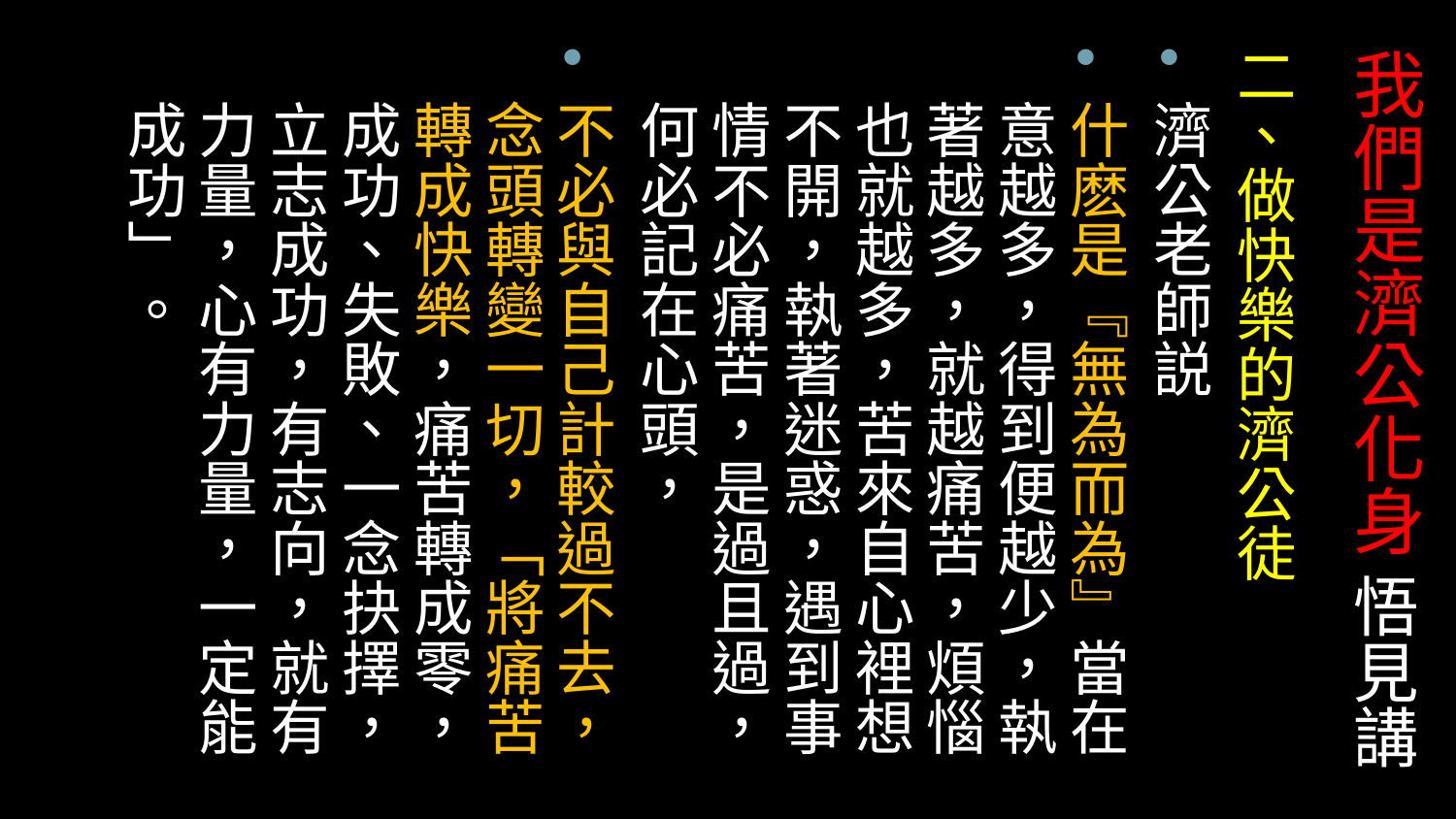

# 我們是濟公化身 悟見講
二、做快樂的濟公徒
濟公老師説
什麽是『無為而為』當在意越多，得到便越少，執著越多，就越痛苦，煩惱也就越多，苦來自心裡想不開，執著迷惑，遇到事情不必痛苦，是過且過，何必記在心頭，
不必與自己計較過不去，念頭轉變一切，「將痛苦轉成快樂，痛苦轉成零，成功、失敗、一念抉擇，立志成功，有志向，就有力量，心有力量，一定能成功」。